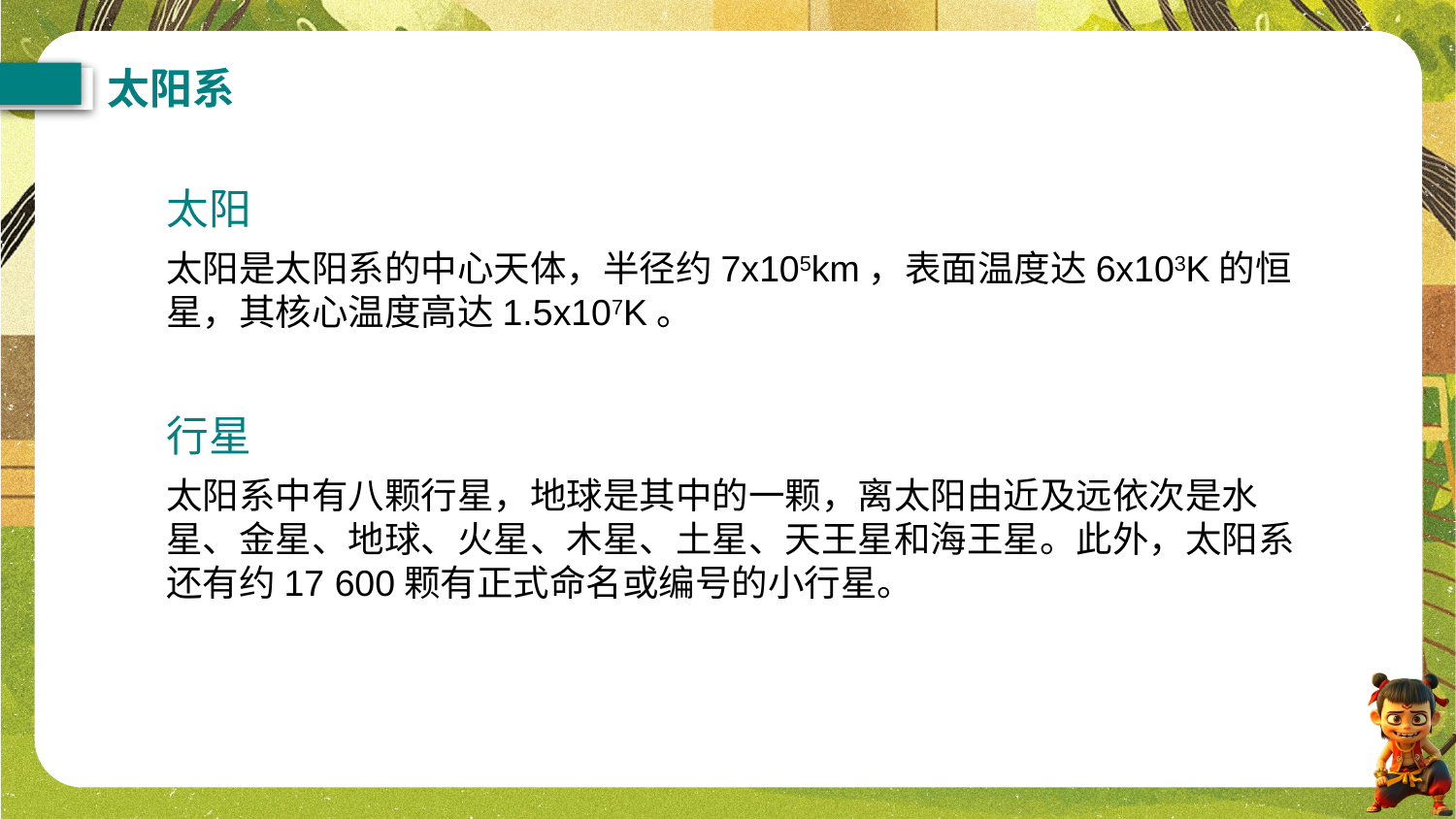

太阳系

太阳
太阳是太阳系的中心天体，半径约7x105km，表面温度达6x103K的恒星，其核心温度高达1.5x107K。
行星
太阳系中有八颗行星，地球是其中的一颗，离太阳由近及远依次是水星、金星、地球、火星、木星、土星、天王星和海王星。此外，太阳系还有约17 600颗有正式命名或编号的小行星。